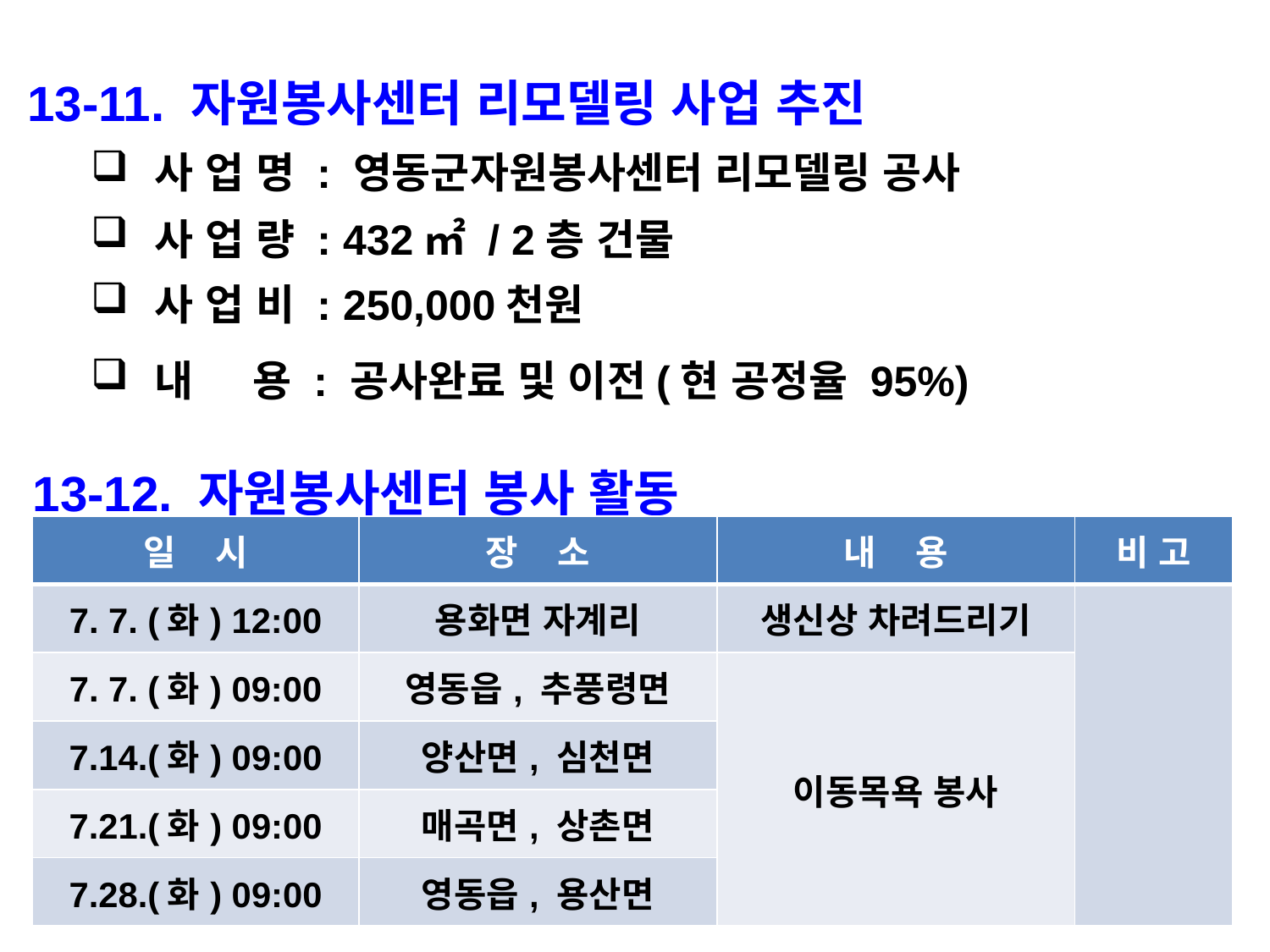

13-11. 자원봉사센터 리모델링 사업 추진
사 업 명 : 영동군자원봉사센터 리모델링 공사
사 업 량 : 432㎡ / 2층 건물
사 업 비 : 250,000천원
내     용 : 공사완료 및 이전(현 공정율 95%)
13-12. 자원봉사센터 봉사 활동

| 일 시 | 장 소 | 내 용 | 비 고 |
| --- | --- | --- | --- |
| 7. 7. (화) 12:00 | 용화면 자계리 | 생신상 차려드리기 |  |
| 7. 7. (화) 09:00 | 영동읍, 추풍령면 | 이동목욕 봉사 |  |
| 7.14.(화) 09:00 | 양산면, 심천면 |  |  |
| 7.21.(화) 09:00 | 매곡면, 상촌면 |  |  |
| 7.28.(화) 09:00 | 영동읍, 용산면 |  |  |